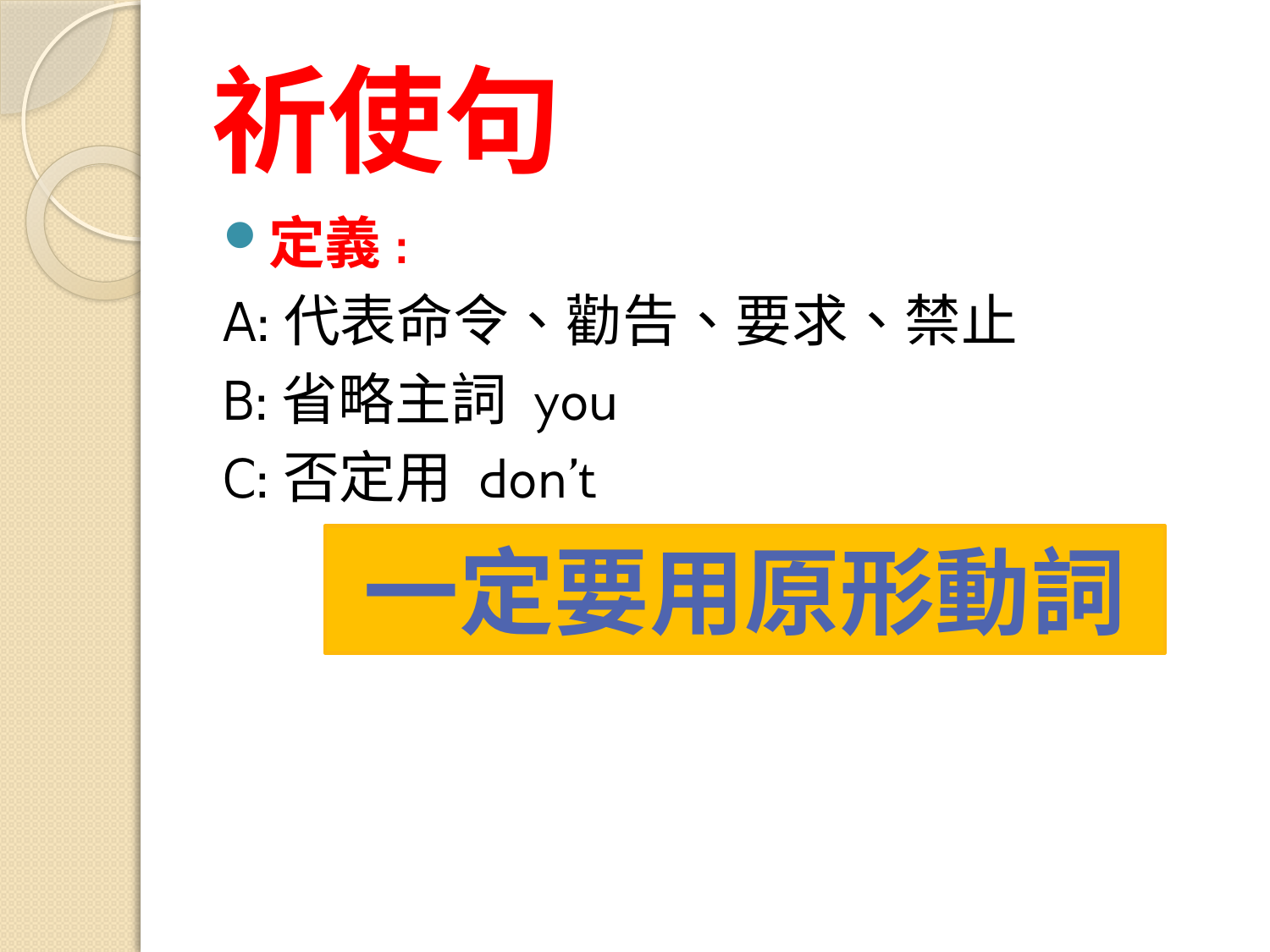

# 祈使句
定義:
A:代表命令、勸告、要求、禁止
B:省略主詞 you
C:否定用 don’t

一定要用原形動詞